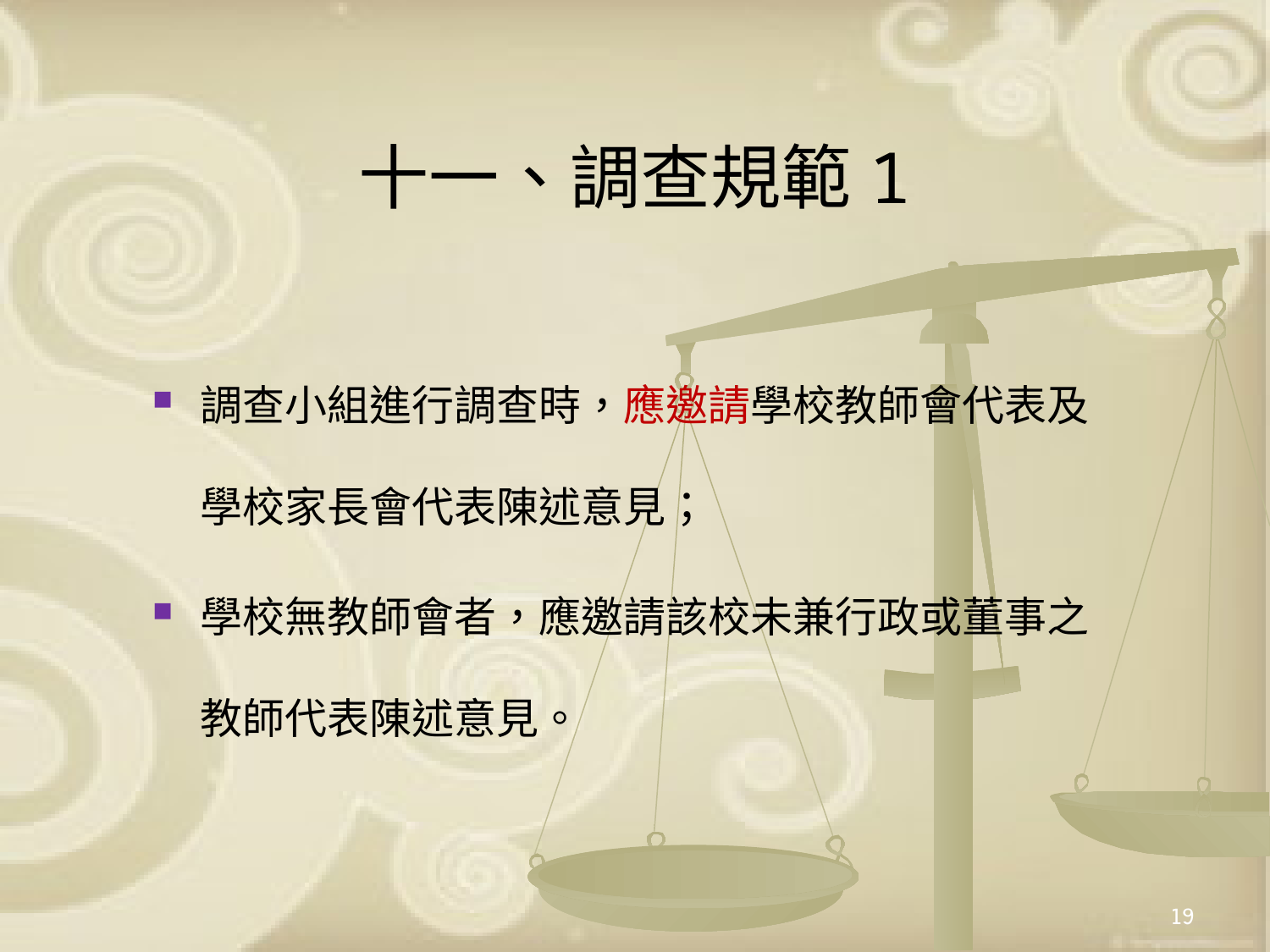

# 十一、調查規範1
調查小組進行調查時，應邀請學校教師會代表及學校家長會代表陳述意見；
學校無教師會者，應邀請該校未兼行政或董事之教師代表陳述意見。

19